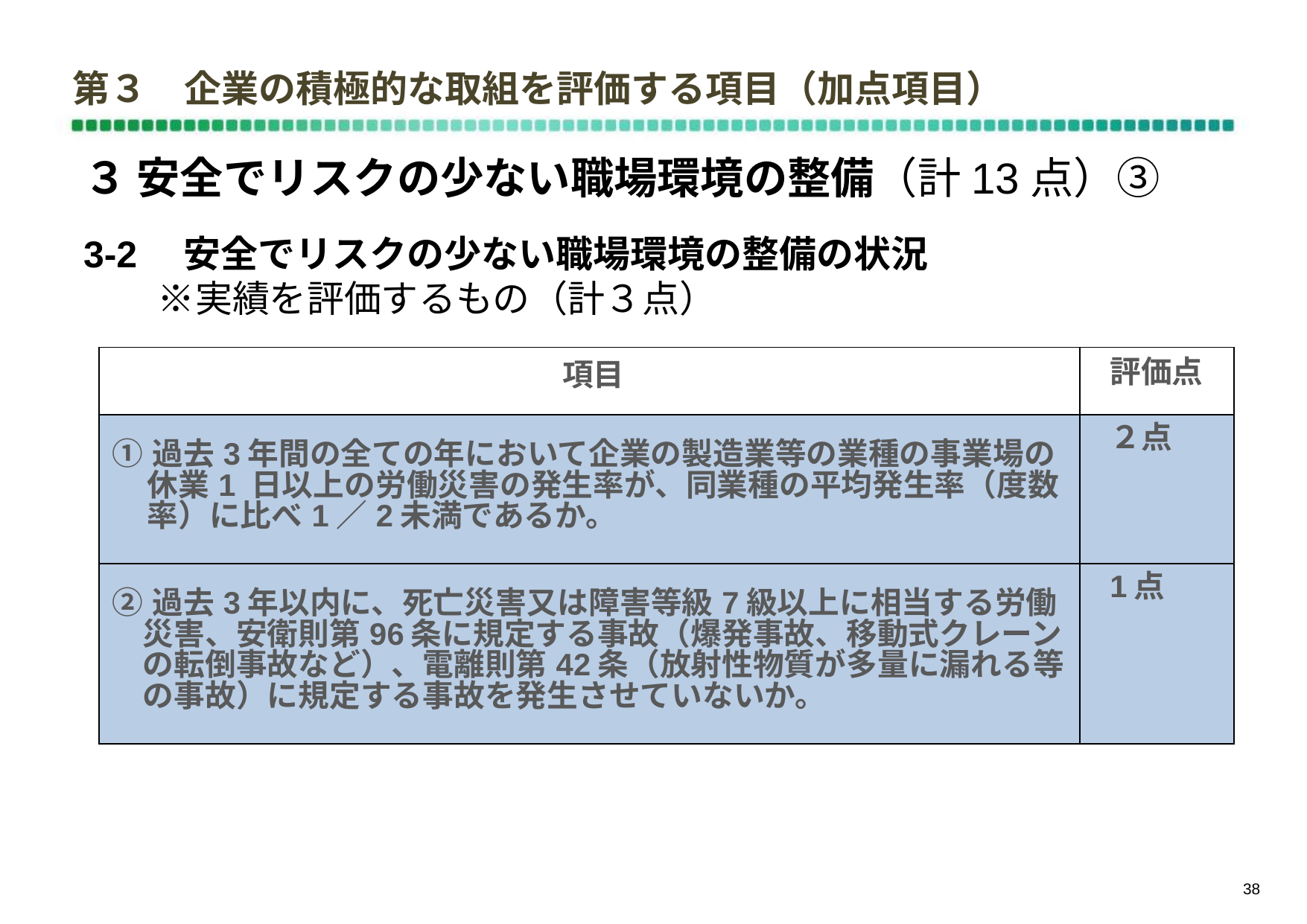

# 第３　企業の積極的な取組を評価する項目（加点項目）
３ 安全でリスクの少ない職場環境の整備（計13点）③

3-2　安全でリスクの少ない職場環境の整備の状況
　　※実績を評価するもの（計３点）
| 項目 | 評価点 |
| --- | --- |
| ①過去3年間の全ての年において企業の製造業等の業種の事業場の休業1 日以上の労働災害の発生率が、同業種の平均発生率（度数率）に比べ1／2未満であるか。 | ２点 |
| ②過去3年以内に、死亡災害又は障害等級7級以上に相当する労働災害、安衛則第96条に規定する事故（爆発事故、移動式クレーンの転倒事故など）、電離則第42条（放射性物質が多量に漏れる等の事故）に規定する事故を発生させていないか。 | 1点 |
38